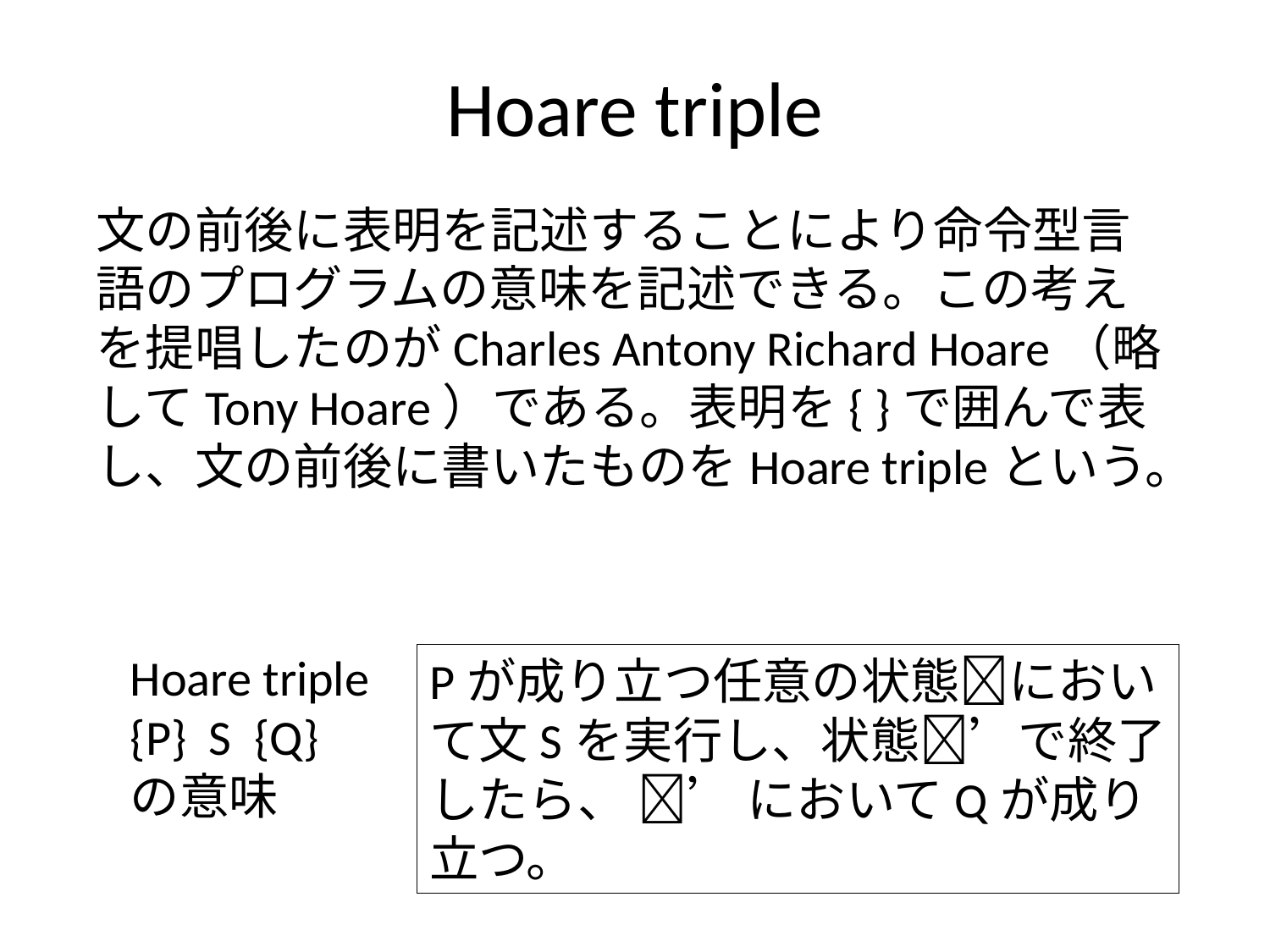

# Hoare triple
文の前後に表明を記述することにより命令型言語のプログラムの意味を記述できる。この考えを提唱したのがCharles Antony Richard Hoare（略してTony Hoare）である。表明を{ }で囲んで表し、文の前後に書いたものをHoare tripleという。
Hoare triple
{P}  S  {Q}
の意味
Pが成り立つ任意の状態σにおいて文Sを実行し、状態σ’で終了したら、 σ’ においてQが成り立つ。